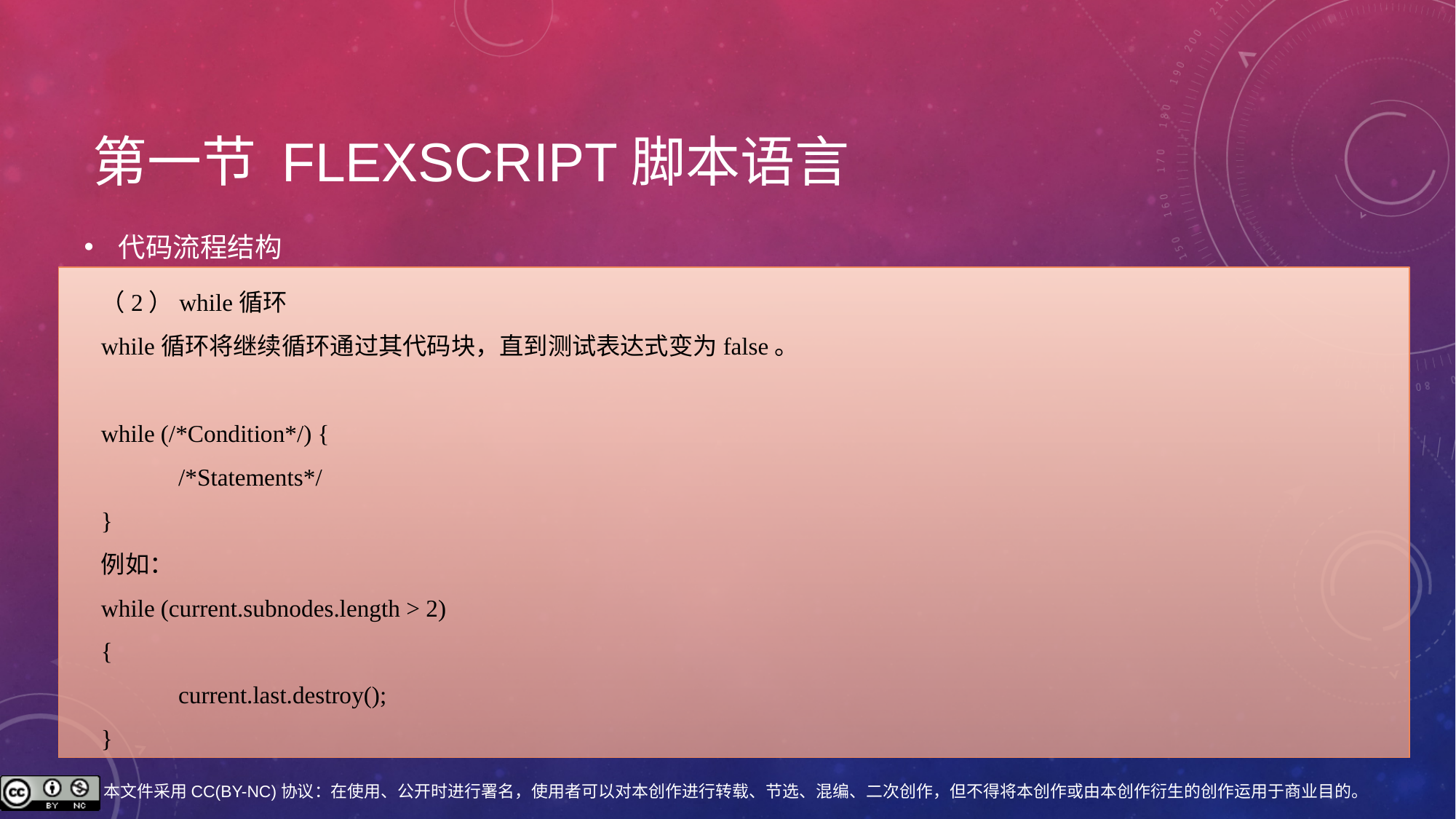

# 第一节 Flexscript脚本语言
代码流程结构
（2）while循环
while循环将继续循环通过其代码块，直到测试表达式变为false。

while (/*Condition*/) {
	/*Statements*/
}
例如：
while (current.subnodes.length > 2)
{
	current.last.destroy();
}